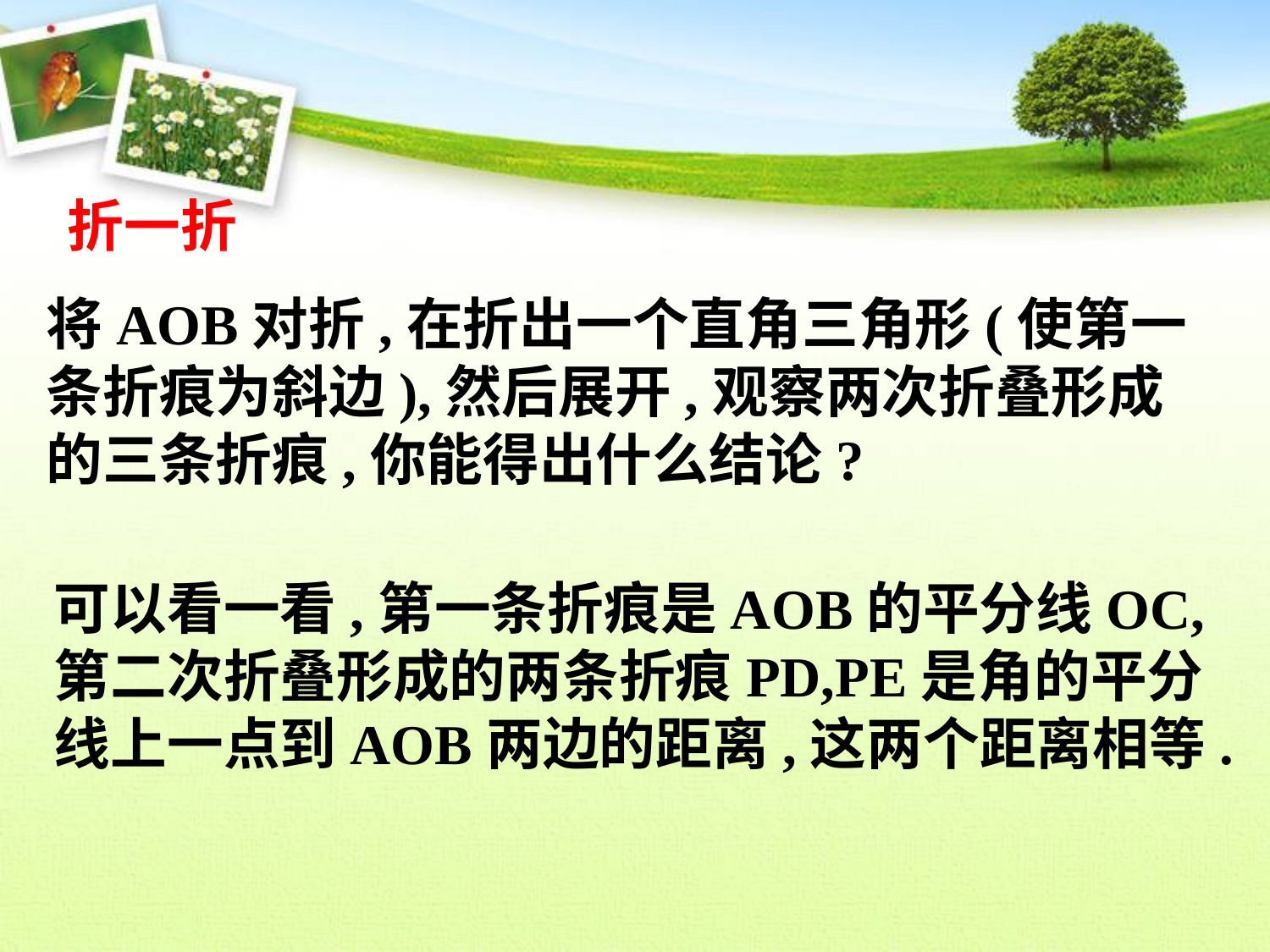

折一折
将AOB对折,在折出一个直角三角形(使第一条折痕为斜边),然后展开,观察两次折叠形成的三条折痕,你能得出什么结论?
可以看一看,第一条折痕是AOB的平分线OC,第二次折叠形成的两条折痕PD,PE是角的平分线上一点到AOB两边的距离,这两个距离相等.